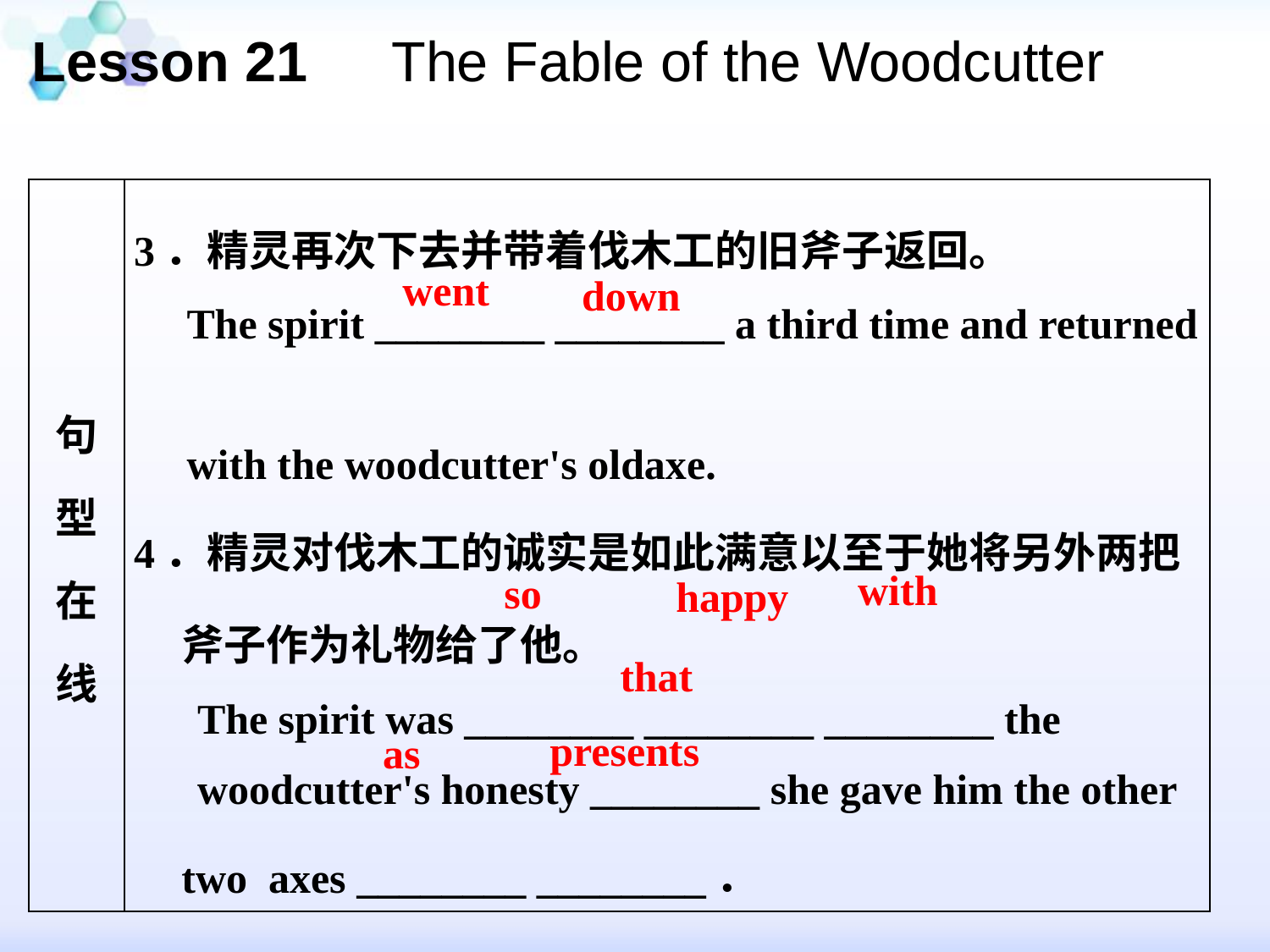

Lesson 21　The Fable of the Woodcutter
| 句 型 在 线 | 3．精灵再次下去并带着伐木工的旧斧子返回。 The spirit \_\_\_\_\_\_\_\_ \_\_\_\_\_\_\_\_ a third time and returned with the woodcutter's oldaxe. 4．精灵对伐木工的诚实是如此满意以至于她将另外两把斧子作为礼物给了他。 The spirit was \_\_\_\_\_\_\_\_ \_\_\_\_\_\_\_\_ \_\_\_\_\_\_\_\_ the woodcutter's honesty \_\_\_\_\_\_\_\_ she gave him the other two axes \_\_\_\_\_\_\_\_ \_\_\_\_\_\_\_\_． |
| --- | --- |
went
down
with
so
happy
that
presents
as